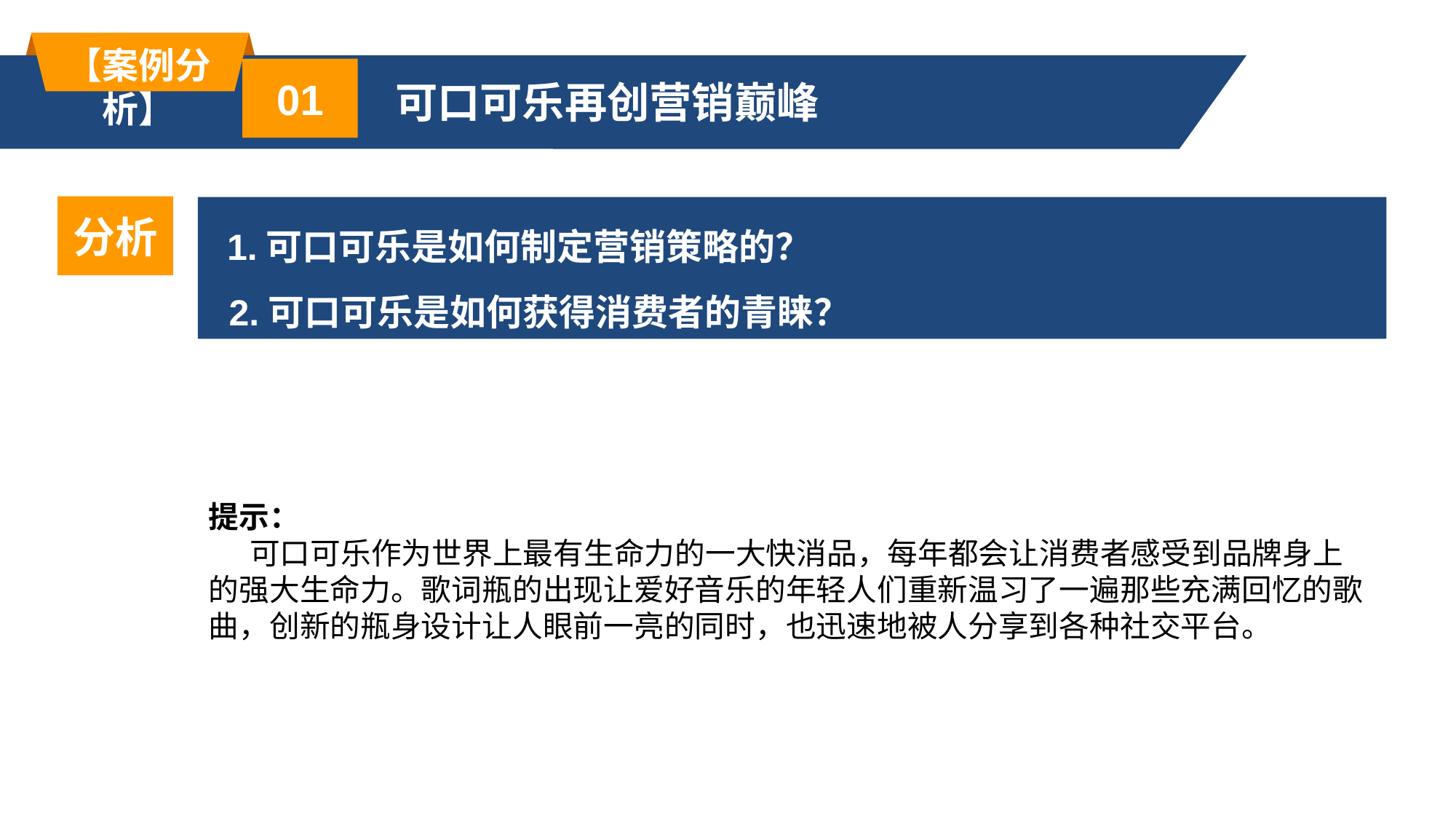

【案例分析】

01
 可口可乐再创营销巅峰
分析
  1.可口可乐是如何制定营销策略的？
  2.可口可乐是如何获得消费者的青睐？
提示：
     可口可乐作为世界上最有生命力的一大快消品，每年都会让消费者感受到品牌身上的强大生命力。歌词瓶的出现让爱好音乐的年轻人们重新温习了一遍那些充满回忆的歌曲，创新的瓶身设计让人眼前一亮的同时，也迅速地被人分享到各种社交平台。